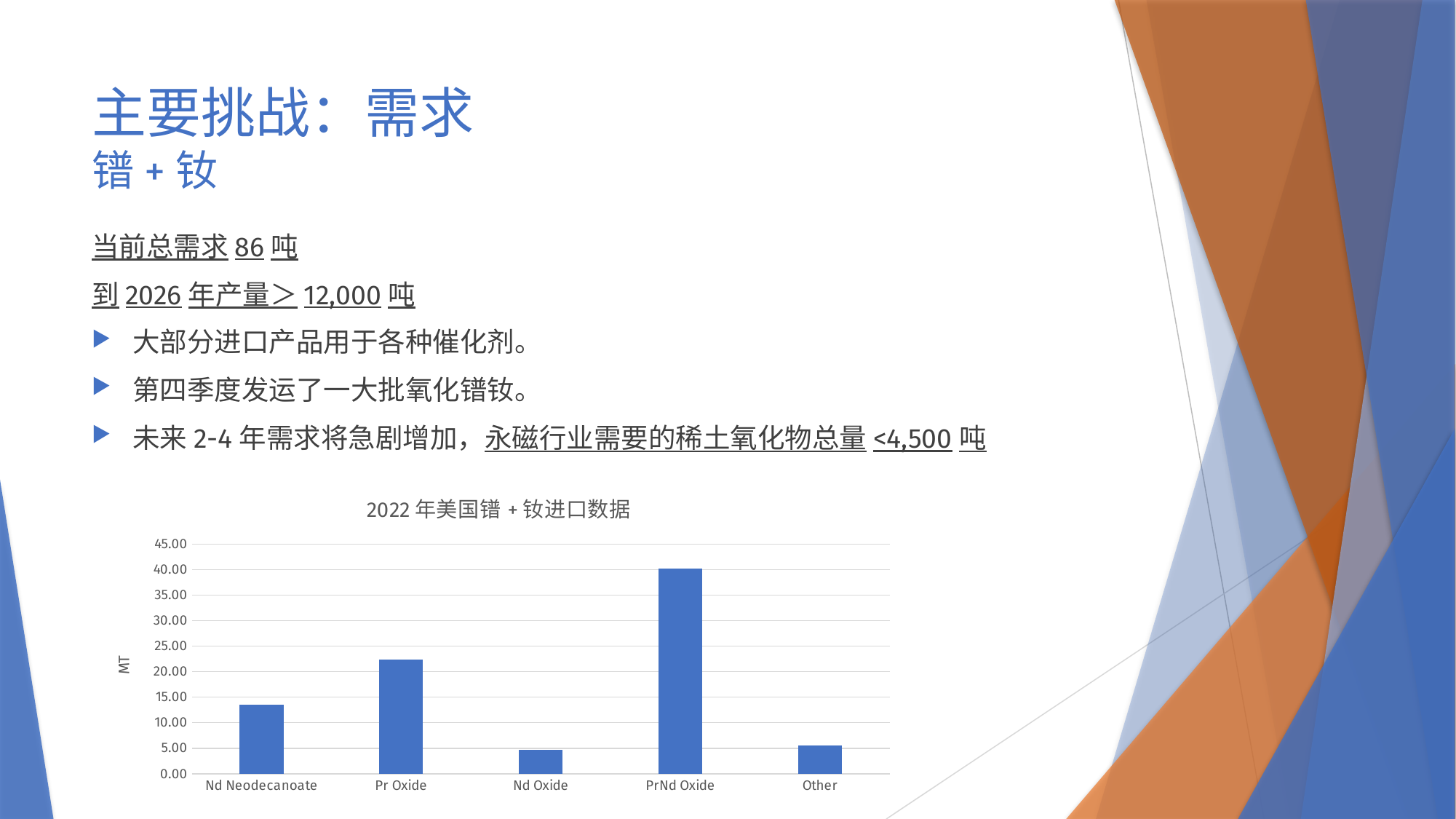

# 主要挑战：需求 镨+钕
当前总需求86吨
到2026年产量＞12,000吨
大部分进口产品用于各种催化剂。
第四季度发运了一大批氧化镨钕。
未来2-4年需求将急剧增加，永磁行业需要的稀土氧化物总量<4,500吨

### Chart: 2022年美国镨+钕进口数据

| Category |  |
|---|---|
| Nd Neodecanoate | 13.51 |
| Pr Oxide | 22.337 |
| Nd Oxide | 4.664 |
| PrNd Oxide | 40.16 |
| Other | 5.516 |